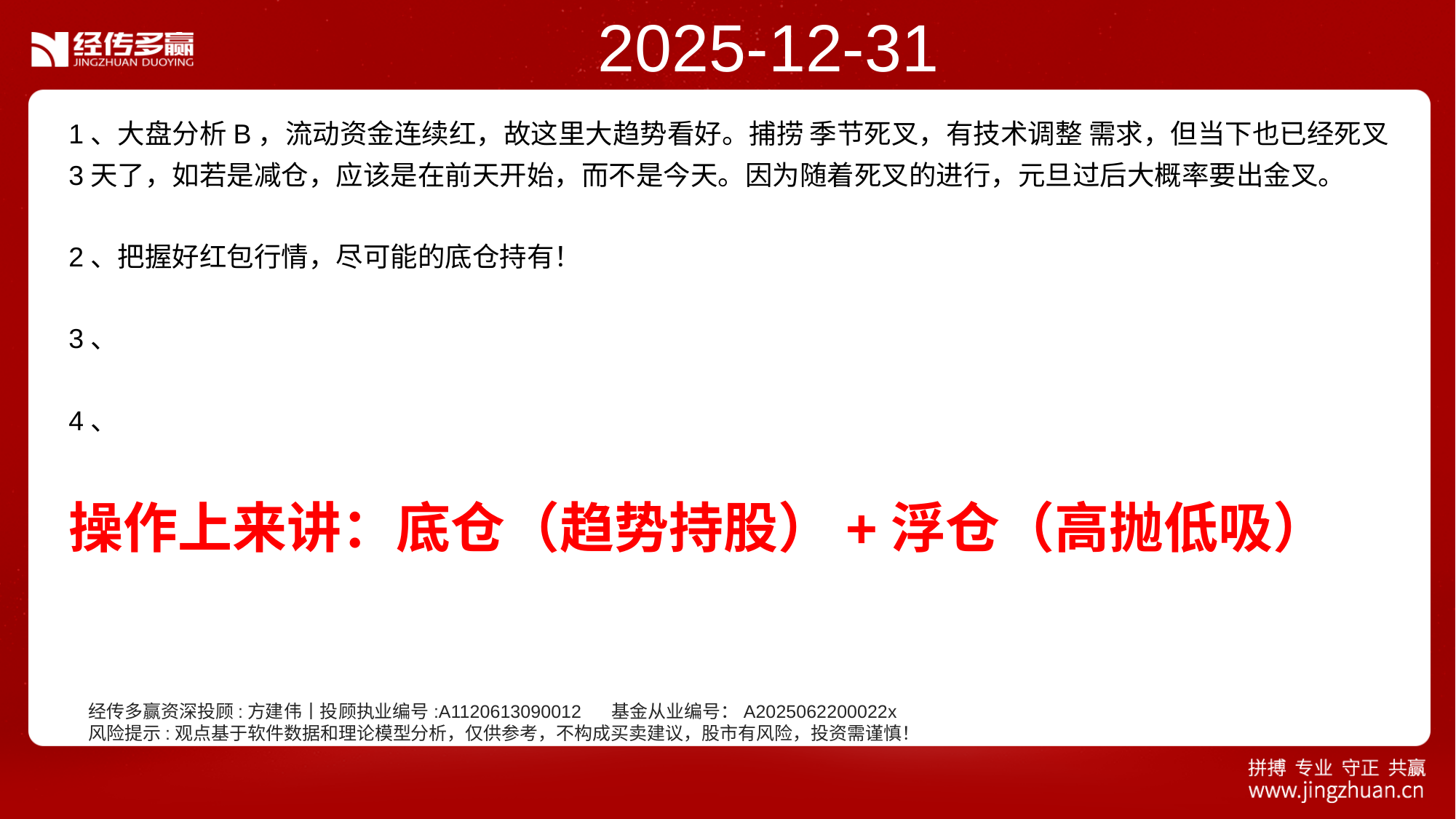

2025-12-31
1、大盘分析B，流动资金连续红，故这里大趋势看好。捕捞 季节死叉，有技术调整 需求，但当下也已经死叉3天了，如若是减仓，应该是在前天开始，而不是今天。因为随着死叉的进行，元旦过后大概率要出金叉。

2、把握好红包行情，尽可能的底仓持有！

3、

4、

操作上来讲：底仓（趋势持股）+浮仓（高抛低吸）